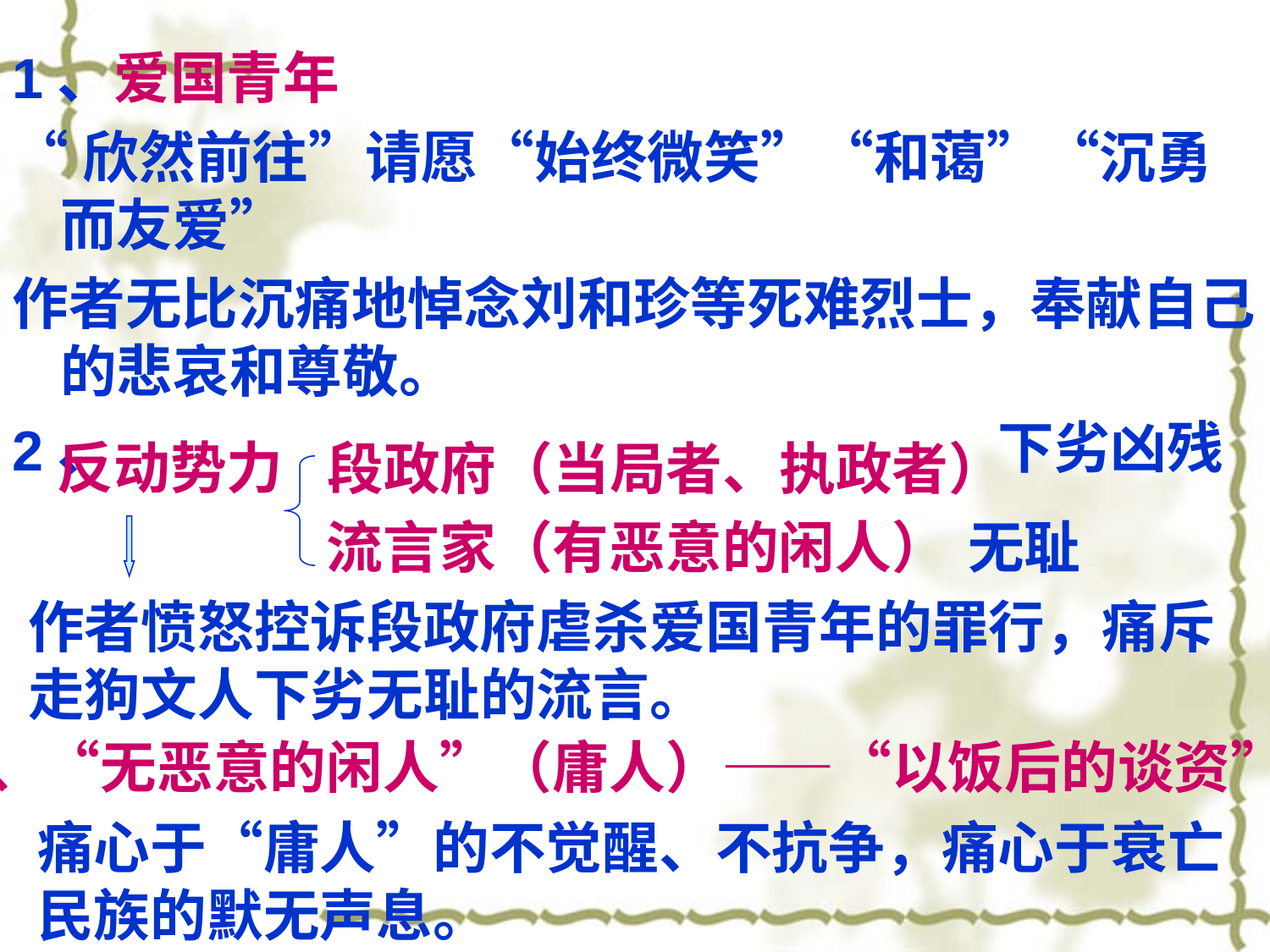

1、爱国青年
“欣然前往”请愿“始终微笑”“和蔼”“沉勇而友爱”
作者无比沉痛地悼念刘和珍等死难烈士，奉献自己的悲哀和尊敬。
2、
下劣凶残
反动势力
段政府（当局者、执政者）

无耻
流言家（有恶意的闲人）

作者愤怒控诉段政府虐杀爱国青年的罪行，痛斥走狗文人下劣无耻的流言。

3、“无恶意的闲人”（庸人）——“以饭后的谈资”
痛心于“庸人”的不觉醒、不抗争，痛心于衰亡民族的默无声息。